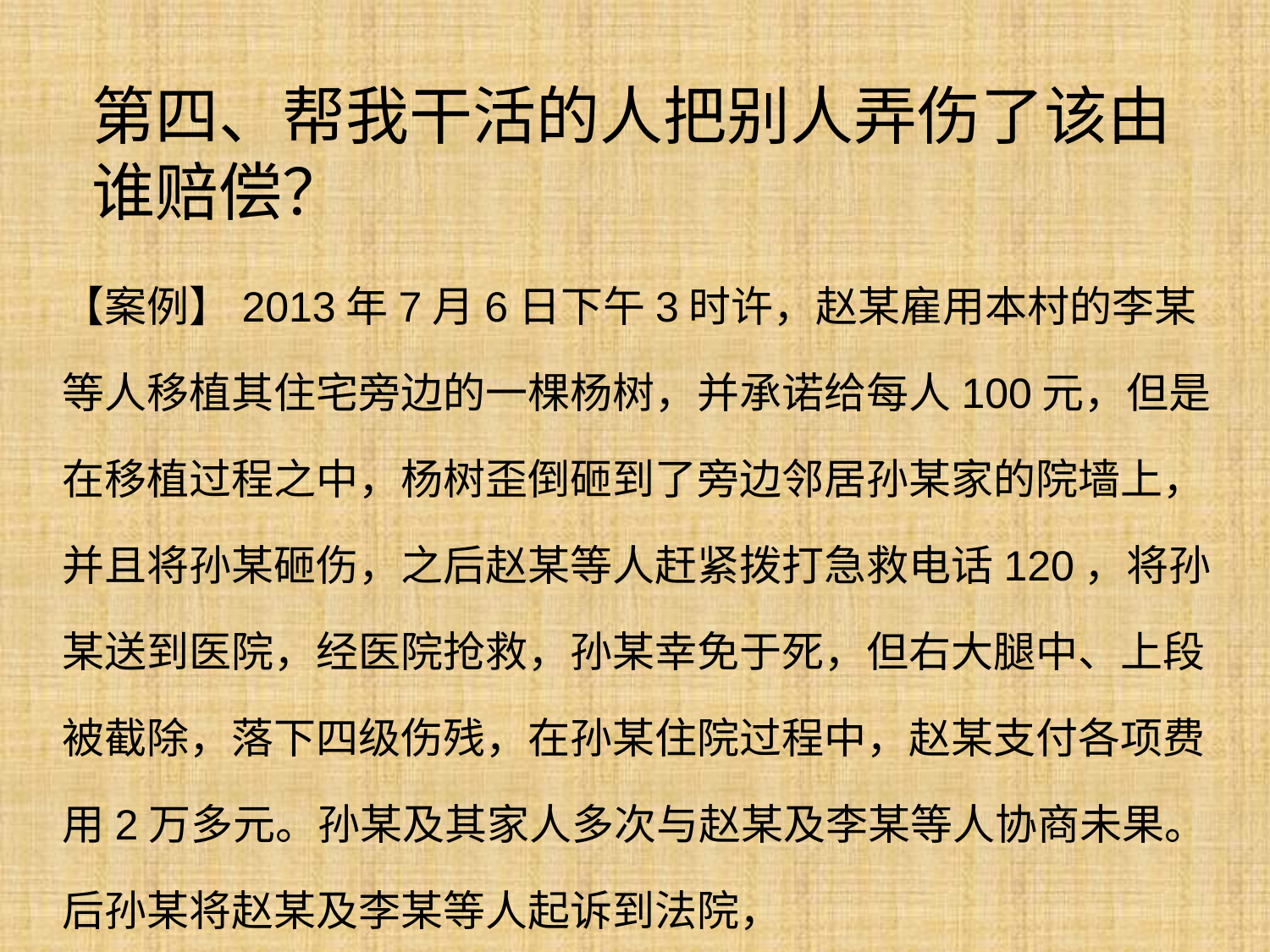

# 第四、帮我干活的人把别人弄伤了该由谁赔偿？
【案例】2013年7月6日下午3时许，赵某雇用本村的李某等人移植其住宅旁边的一棵杨树，并承诺给每人100元，但是在移植过程之中，杨树歪倒砸到了旁边邻居孙某家的院墙上，并且将孙某砸伤，之后赵某等人赶紧拨打急救电话120，将孙某送到医院，经医院抢救，孙某幸免于死，但右大腿中、上段被截除，落下四级伤残，在孙某住院过程中，赵某支付各项费用2万多元。孙某及其家人多次与赵某及李某等人协商未果。后孙某将赵某及李某等人起诉到法院，